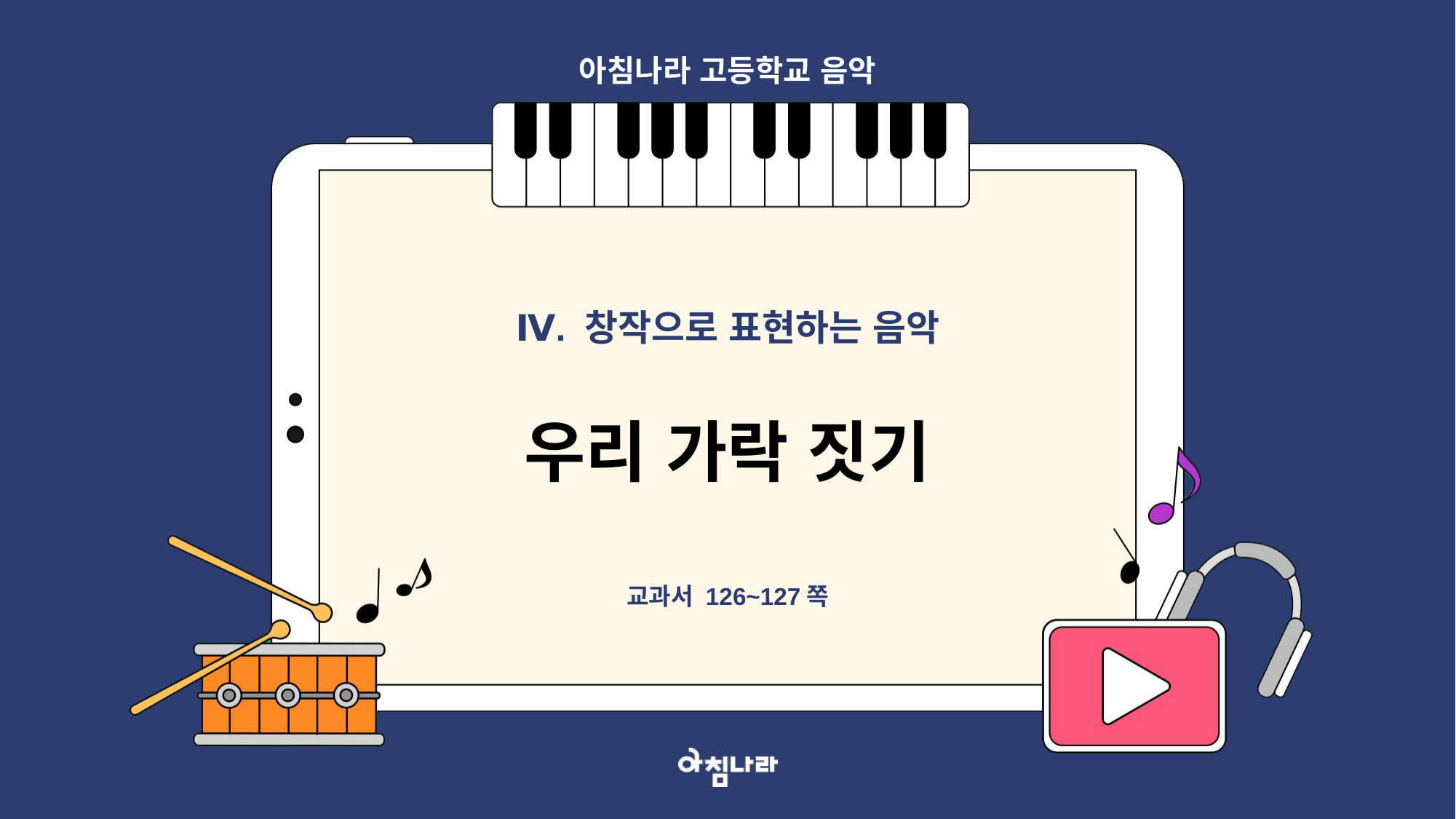

아침나라 고등학교 음악

Ⅳ. 창작으로 표현하는 음악
우리 가락 짓기
교과서 126~127쪽